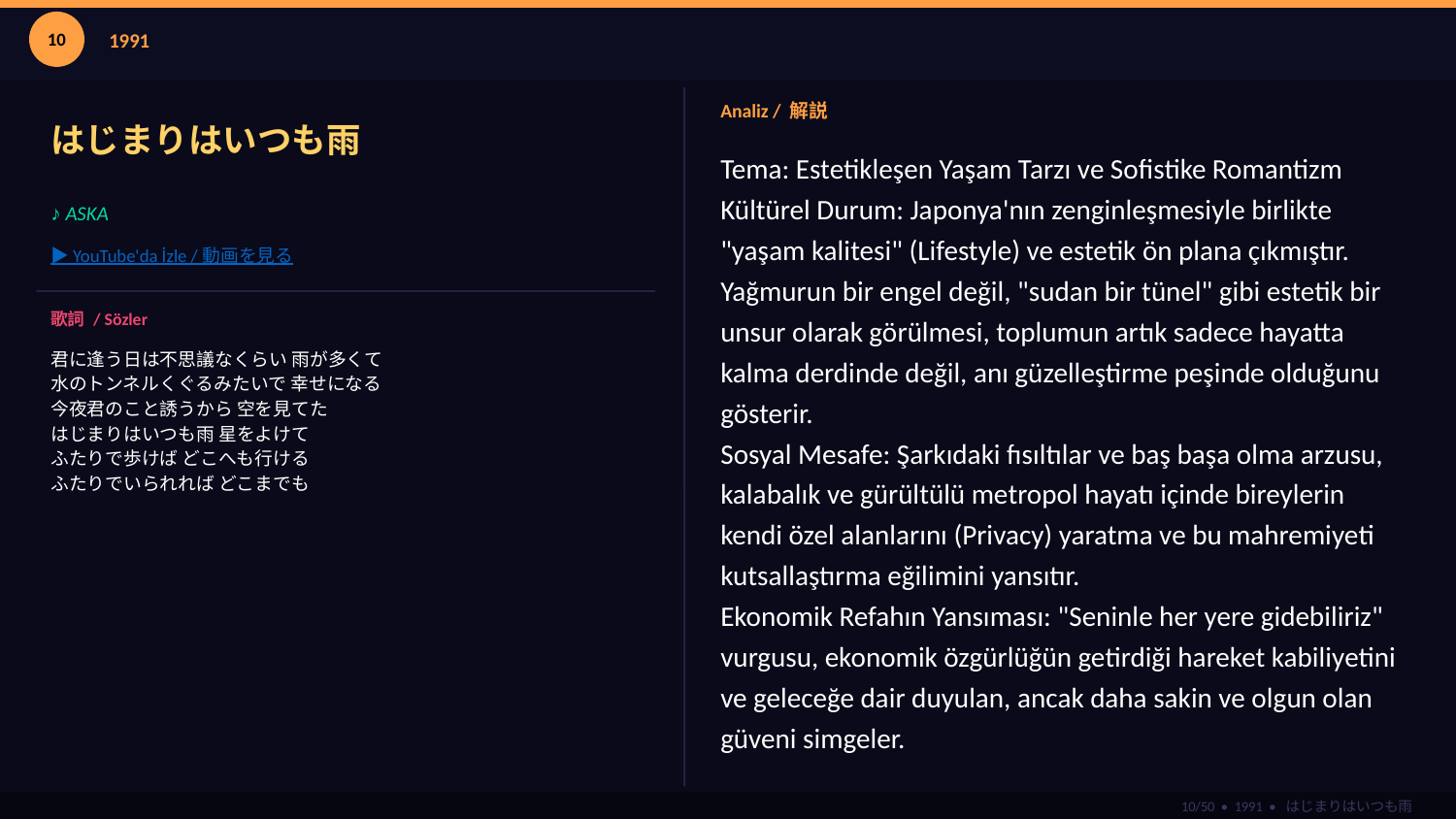

10
1991
はじまりはいつも雨

Analiz / 解説
Tema: Estetikleşen Yaşam Tarzı ve Sofistike Romantizm
Kültürel Durum: Japonya'nın zenginleşmesiyle birlikte "yaşam kalitesi" (Lifestyle) ve estetik ön plana çıkmıştır. Yağmurun bir engel değil, "sudan bir tünel" gibi estetik bir unsur olarak görülmesi, toplumun artık sadece hayatta kalma derdinde değil, anı güzelleştirme peşinde olduğunu gösterir.
Sosyal Mesafe: Şarkıdaki fısıltılar ve baş başa olma arzusu, kalabalık ve gürültülü metropol hayatı içinde bireylerin kendi özel alanlarını (Privacy) yaratma ve bu mahremiyeti kutsallaştırma eğilimini yansıtır.
Ekonomik Refahın Yansıması: "Seninle her yere gidebiliriz" vurgusu, ekonomik özgürlüğün getirdiği hareket kabiliyetini ve geleceğe dair duyulan, ancak daha sakin ve olgun olan güveni simgeler.
♪ ASKA
▶ YouTube'da İzle / 動画を見る

歌詞 / Sözler
君に逢う日は不思議なくらい 雨が多くて
水のトンネルくぐるみたいで 幸せになる
今夜君のこと誘うから 空を見てた
はじまりはいつも雨 星をよけて
ふたりで歩けば どこへも行ける
ふたりでいられれば どこまでも

10/50  •  1991  •  はじまりはいつも雨